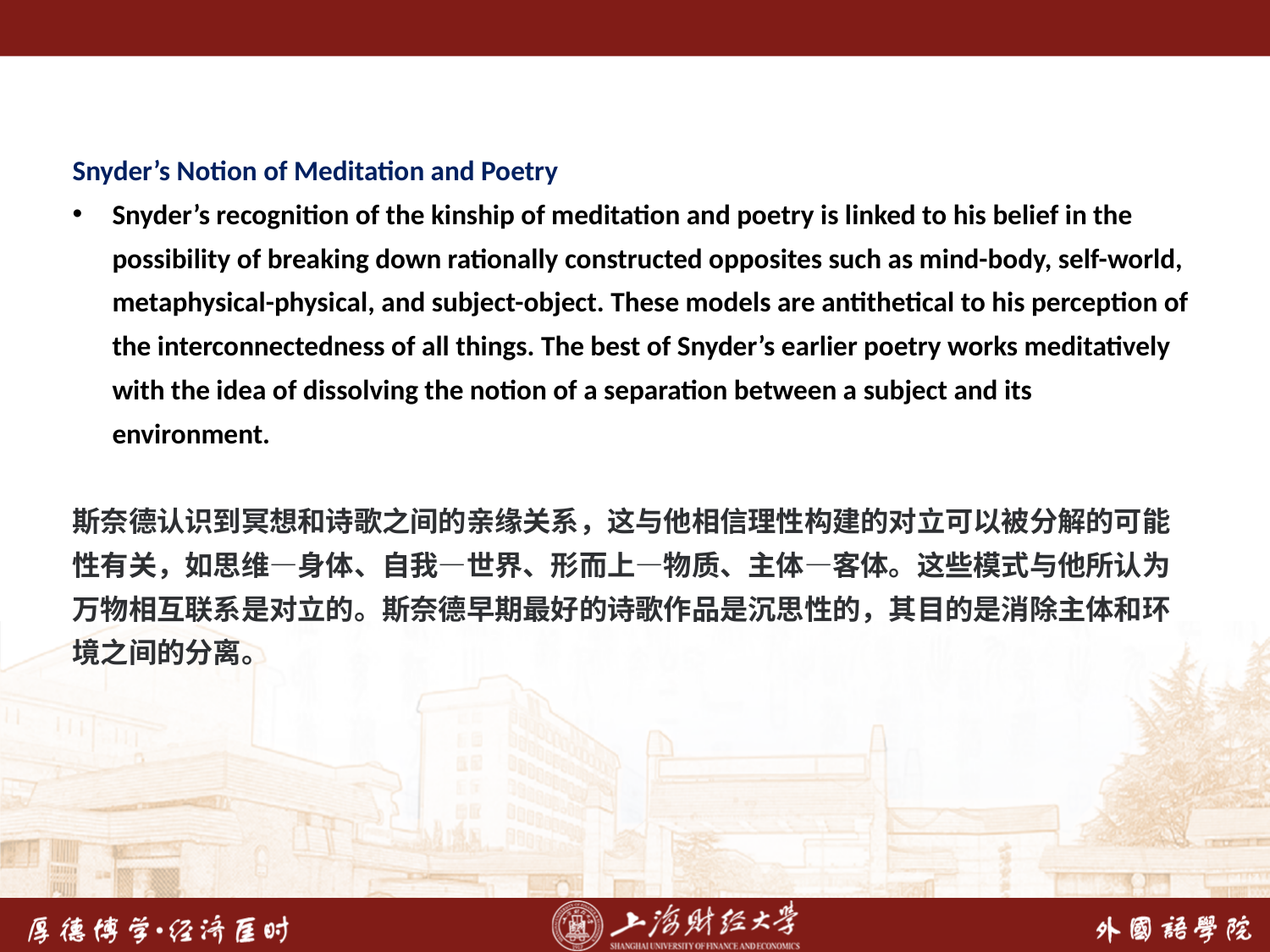

Snyder’s Notion of Meditation and Poetry
Snyder’s recognition of the kinship of meditation and poetry is linked to his belief in the possibility of breaking down rationally constructed opposites such as mind-body, self-world, metaphysical-physical, and subject-object. These models are antithetical to his perception of the interconnectedness of all things. The best of Snyder’s earlier poetry works meditatively with the idea of dissolving the notion of a separation between a subject and its environment.

斯奈德认识到冥想和诗歌之间的亲缘关系，这与他相信理性构建的对立可以被分解的可能性有关，如思维—身体、自我—世界、形而上—物质、主体—客体。这些模式与他所认为万物相互联系是对立的。斯奈德早期最好的诗歌作品是沉思性的，其目的是消除主体和环境之间的分离。